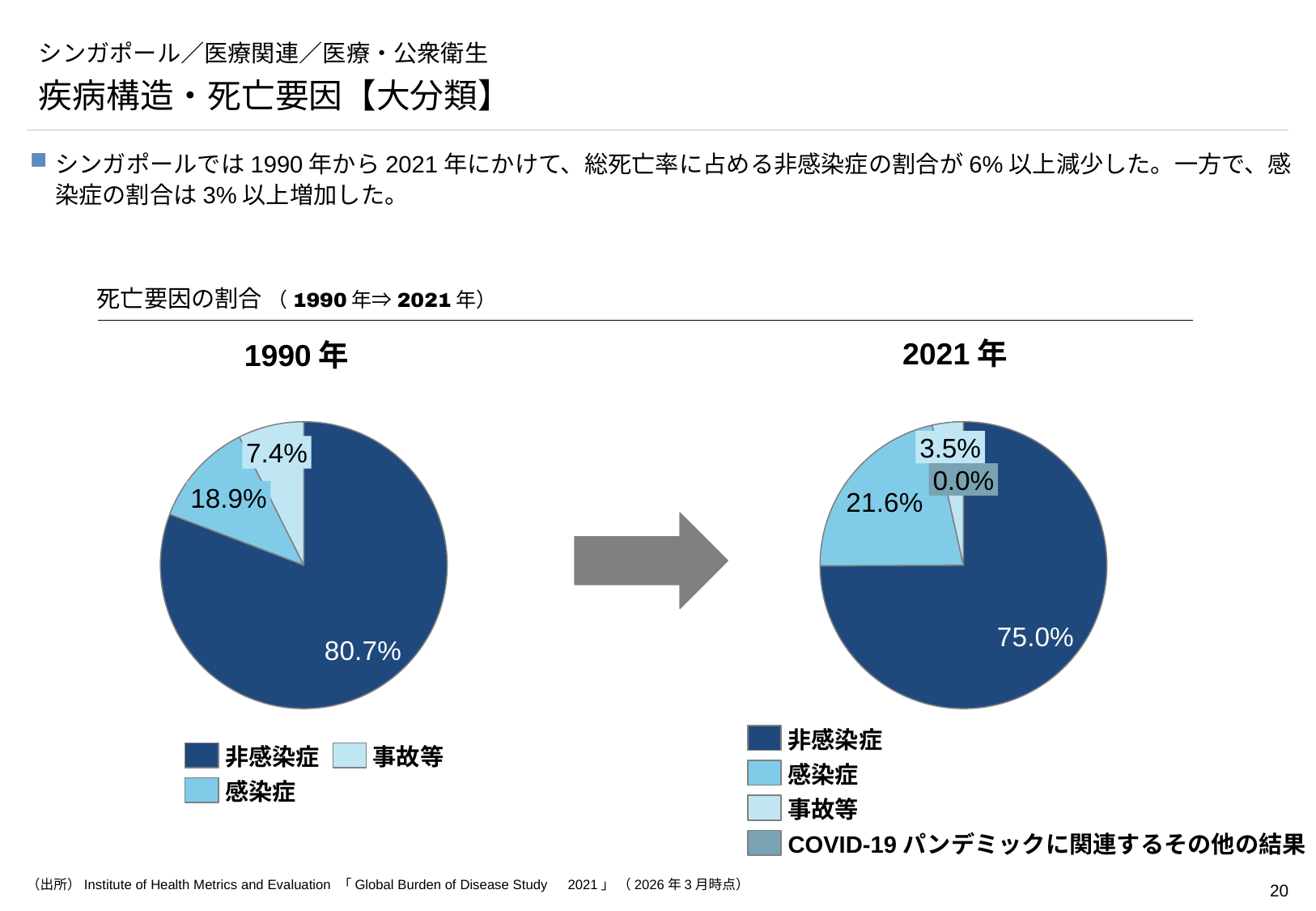

# シンガポール／医療関連／医療・公衆衛生
疾病構造・死亡要因【大分類】
シンガポールでは1990年から2021年にかけて、総死亡率に占める非感染症の割合が6%以上減少した。一方で、感染症の割合は3%以上増加した。
死亡要因の割合 （1990年⇒2021年）
2021年
1990年

### Chart

| Category |  |
|---|---|

### Chart

| Category |  |
|---|---|
3.5%
7.4%
0.0%
18.9%
11.8%

非感染症

非感染症
事故等

感染症

感染症

事故等

COVID-19パンデミックに関連するその他の結果

（出所）Institute of Health Metrics and Evaluation 「Global Burden of Disease Study　2021」 （2026年3月時点）